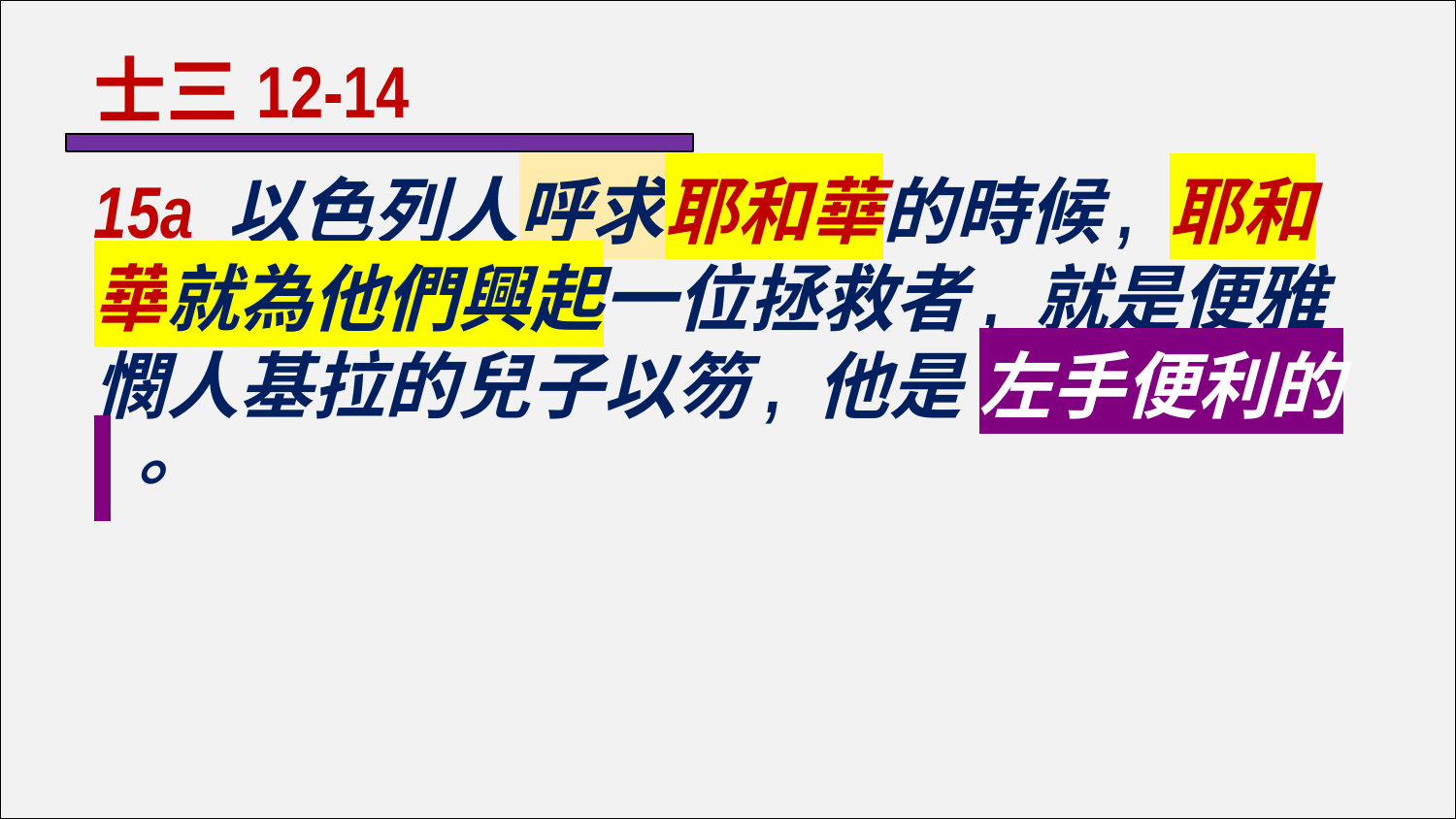

士三12-14

15a 以色列人呼求耶和華的時候, 耶和華就為他們興起一位拯救者, 就是便雅憫人基拉的兒子以笏, 他是 左手便利的 。